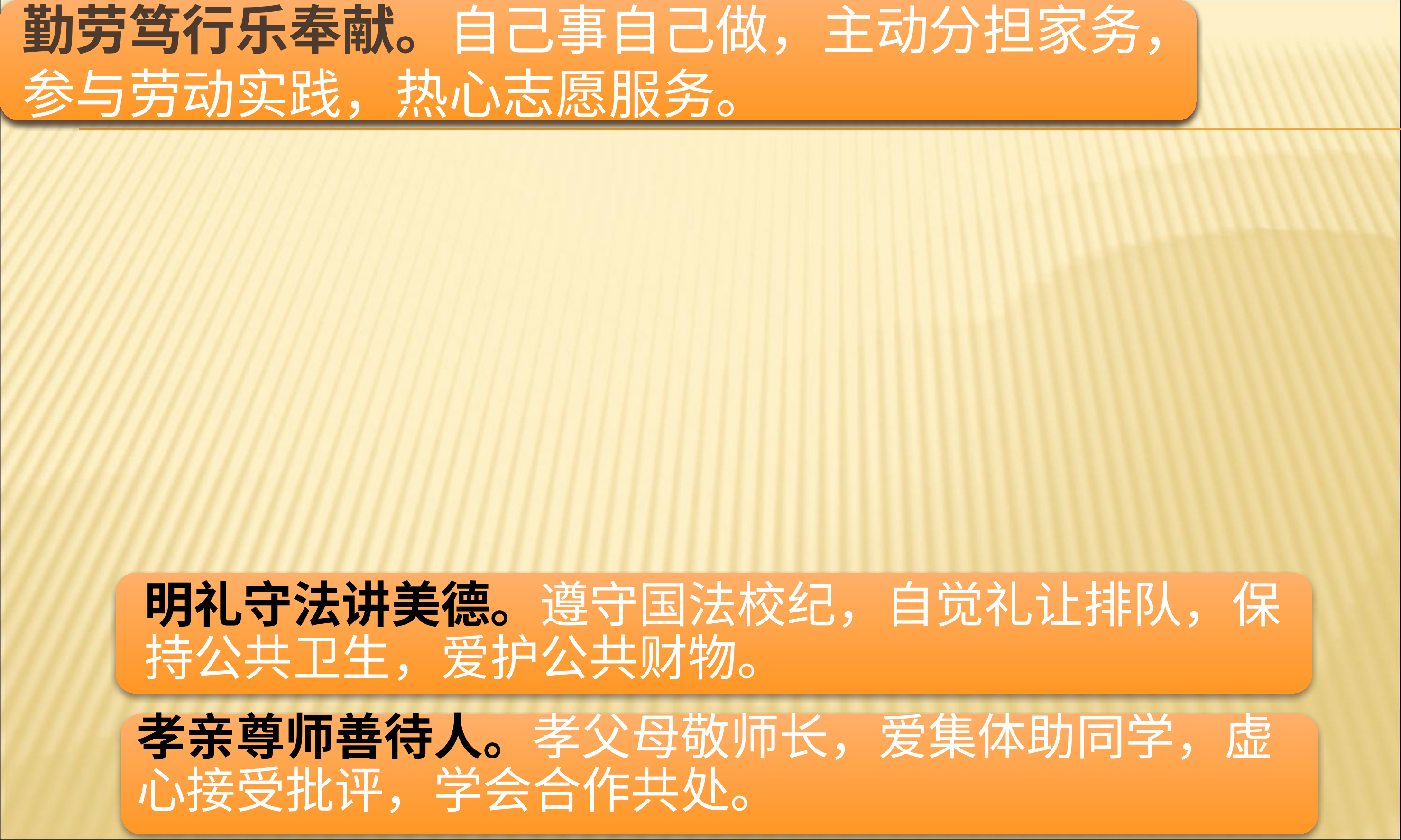

# ●诵守则——《中小学生守则》
爱党爱国爱人民。了解党史国情，珍视国家荣誉，热爱祖国，热爱人民，热爱中国共产党。
好学多问肯钻研。上课专心听讲，积极发表见解，乐于科学探索，养成阅读习惯。
勤劳笃行乐奉献。自己事自己做，主动分担家务，参与劳动实践，热心志愿服务。

明礼守法讲美德。遵守国法校纪，自觉礼让排队，保持公共卫生，爱护公共财物。
孝亲尊师善待人。孝父母敬师长，爱集体助同学，虚心接受批评，学会合作共处。